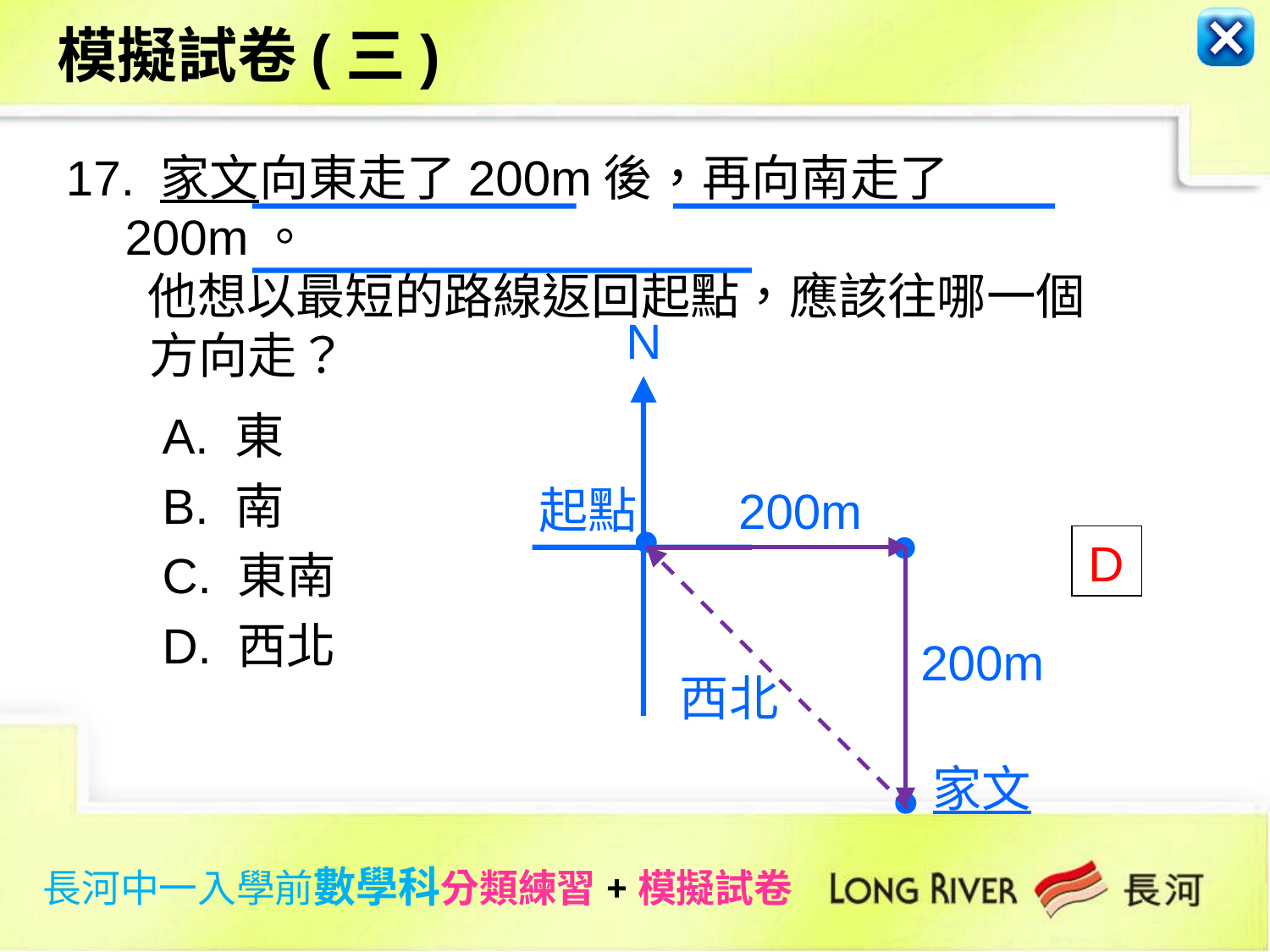

模擬試卷(三)
  17. 家文向東走了200m後，再向南走了200m。
　　 他想以最短的路線返回起點，應該往哪一個
         方向走？
         A. 東
         B. 南
         C. 東南
         D. 西北

N

起點
200m

 D

200m
西北
家文